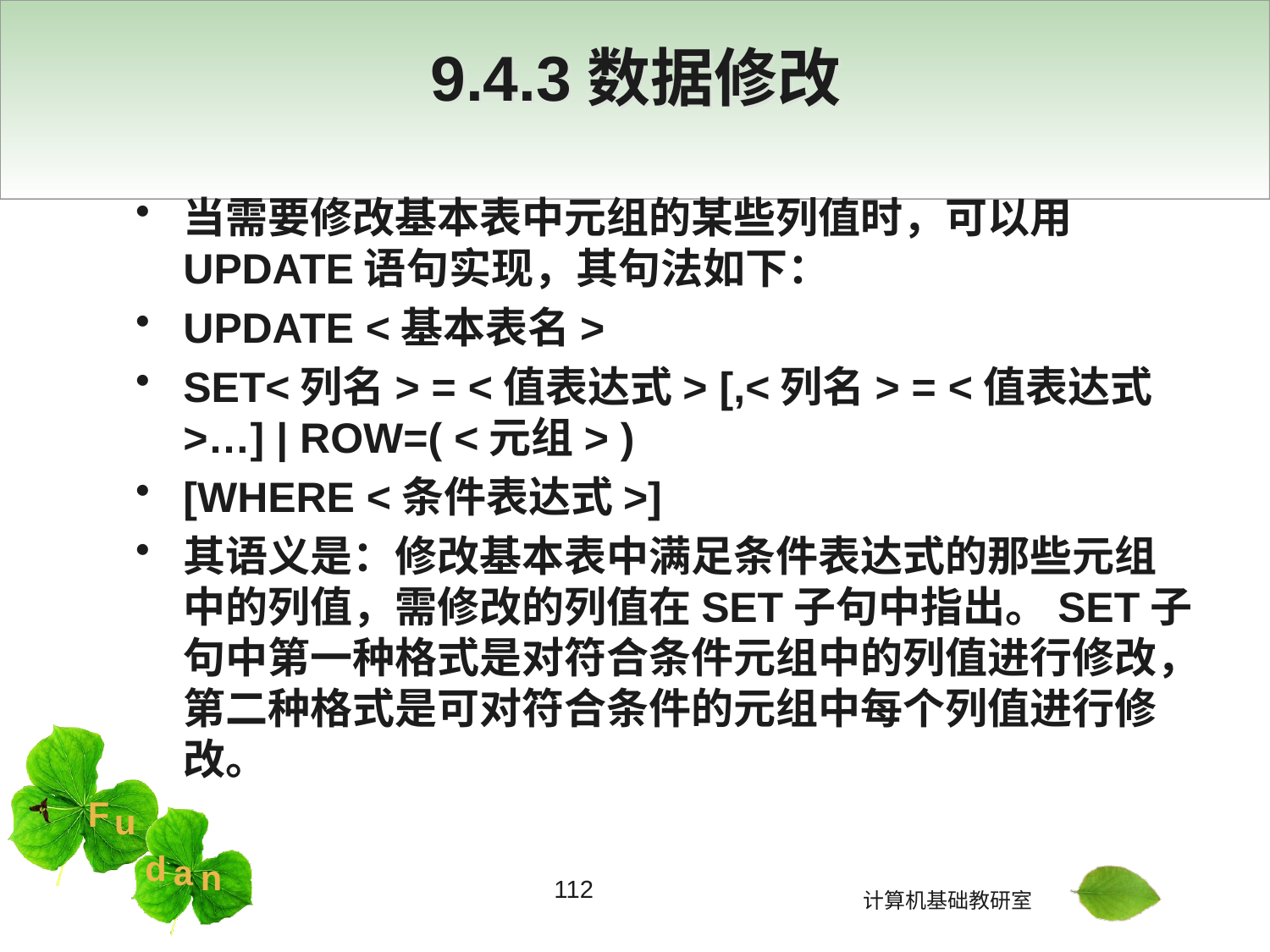

# 9.4.3数据修改
当需要修改基本表中元组的某些列值时，可以用UPDATE语句实现，其句法如下：
UPDATE <基本表名>
SET<列名> = <值表达式> [,<列名> = <值表达式>…] | ROW=( <元组> )
[WHERE <条件表达式>]
其语义是：修改基本表中满足条件表达式的那些元组中的列值，需修改的列值在SET子句中指出。SET子句中第一种格式是对符合条件元组中的列值进行修改，第二种格式是可对符合条件的元组中每个列值进行修改。

112